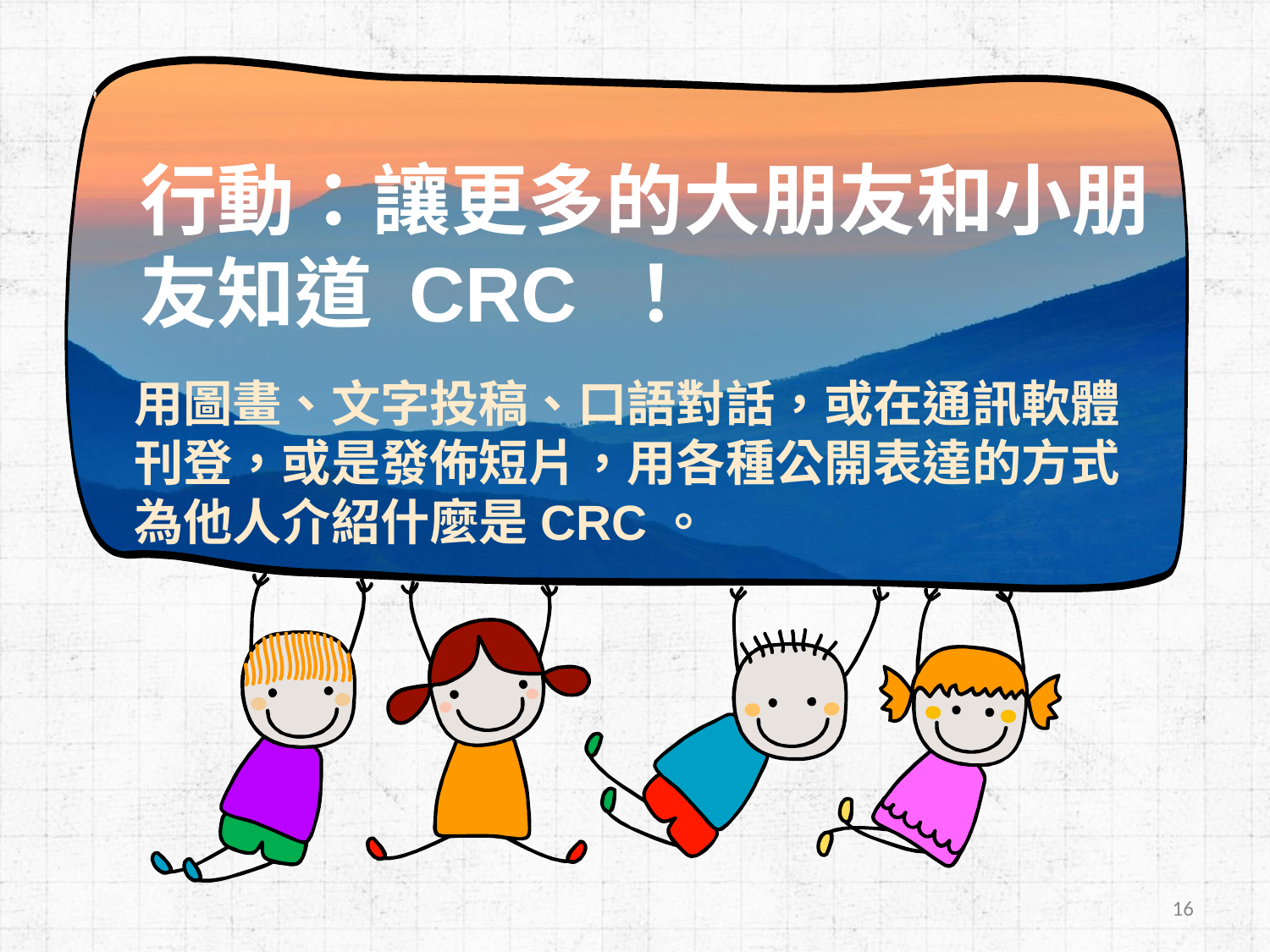

行動：讓更多的大朋友和小朋友知道 CRC ！
用圖畫、文字投稿、口語對話，或在通訊軟體刊登，或是發佈短片，用各種公開表達的方式為他人介紹什麼是CRC。
16